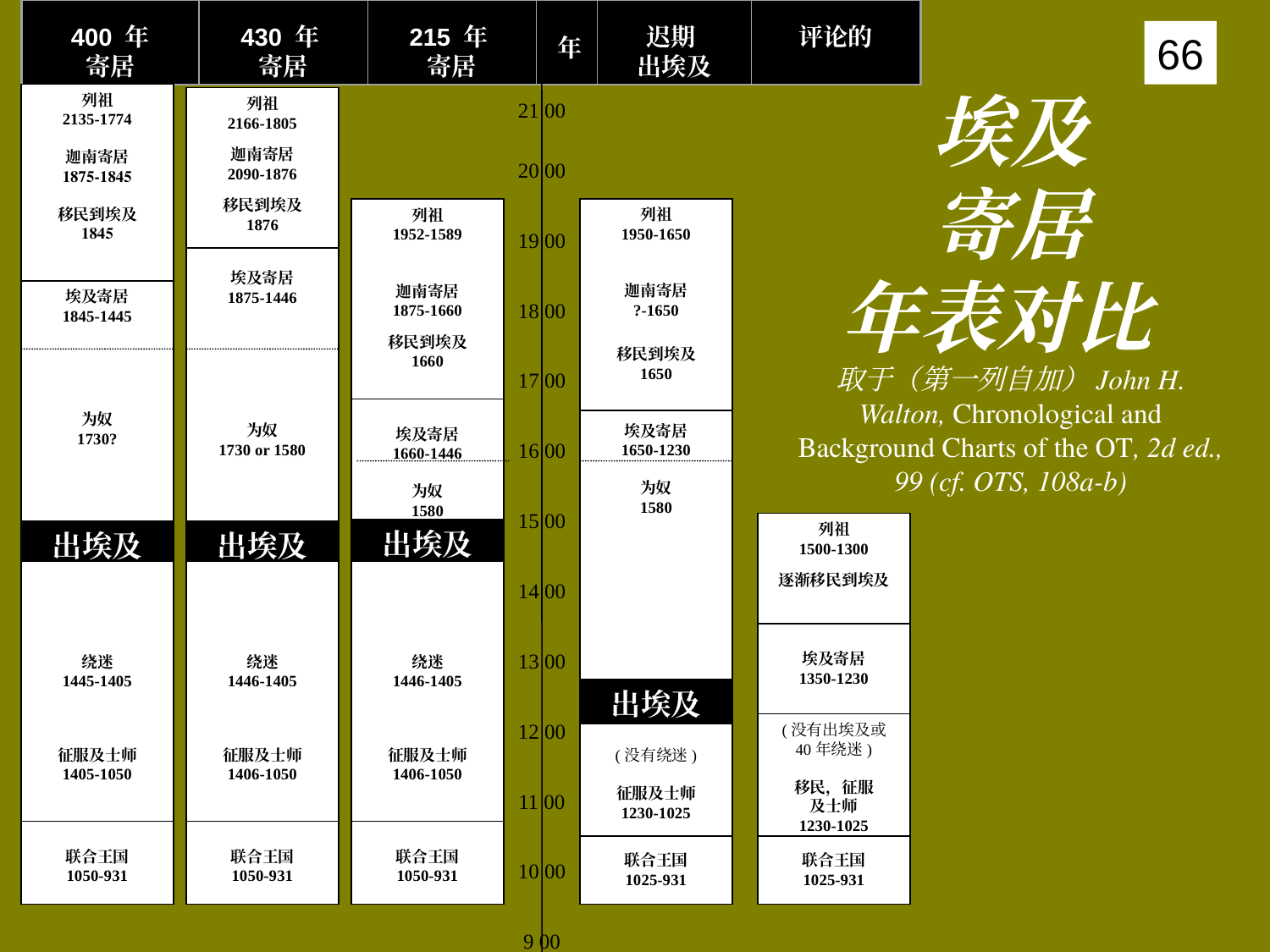

400 年
寄居

430 年
寄居

215 年
寄居

年

迟期
出埃及

评论的

列祖
2135-1774

迦南寄居
1875-1845

移民到埃及
1845
列祖
2166-1805

迦南寄居
2090-1876

移民到埃及
1876
21 00
20 00
列祖
1952-1589

迦南寄居
1875-1660

移民到埃及
1660
列祖
1950-1650

迦南寄居
?-1650

移民到埃及
1650
19 00

埃及寄居
1875-1446

为奴
1730 or 1580
埃及寄居
1845-1445

为奴
1730?
18 00

17 00

埃及寄居
1660-1446

为奴
1580

埃及寄居
1650-1230

为奴
1580
16 00

15 00
列祖
1500-1300

逐渐移民到埃及

出埃及
出埃及
出埃及

绕迷
1445-1405

征服及士师
1405-1050

绕迷
1446-1405

征服及士师
1406-1050

绕迷
1446-1405

征服及士师
1406-1050
14 00

埃及寄居
1350-1230
13 00
出埃及

(没有绕迷)

征服及士师
1230-1025
12 00
 (没有出埃及或40年绕迷)

移民，征服
及士师
1230-1025
11 00

联合王国
1050-931

联合王国
1050-931

联合王国
1050-931

联合王国
1025-931

联合王国
1025-931
10 00
9 00
# 埃及 寄居 年表对比 取于（第一列自加）John H. Walton, Chronological and Background Charts of the OT, 2d ed., 99 (cf. OTS, 108a-b)
66